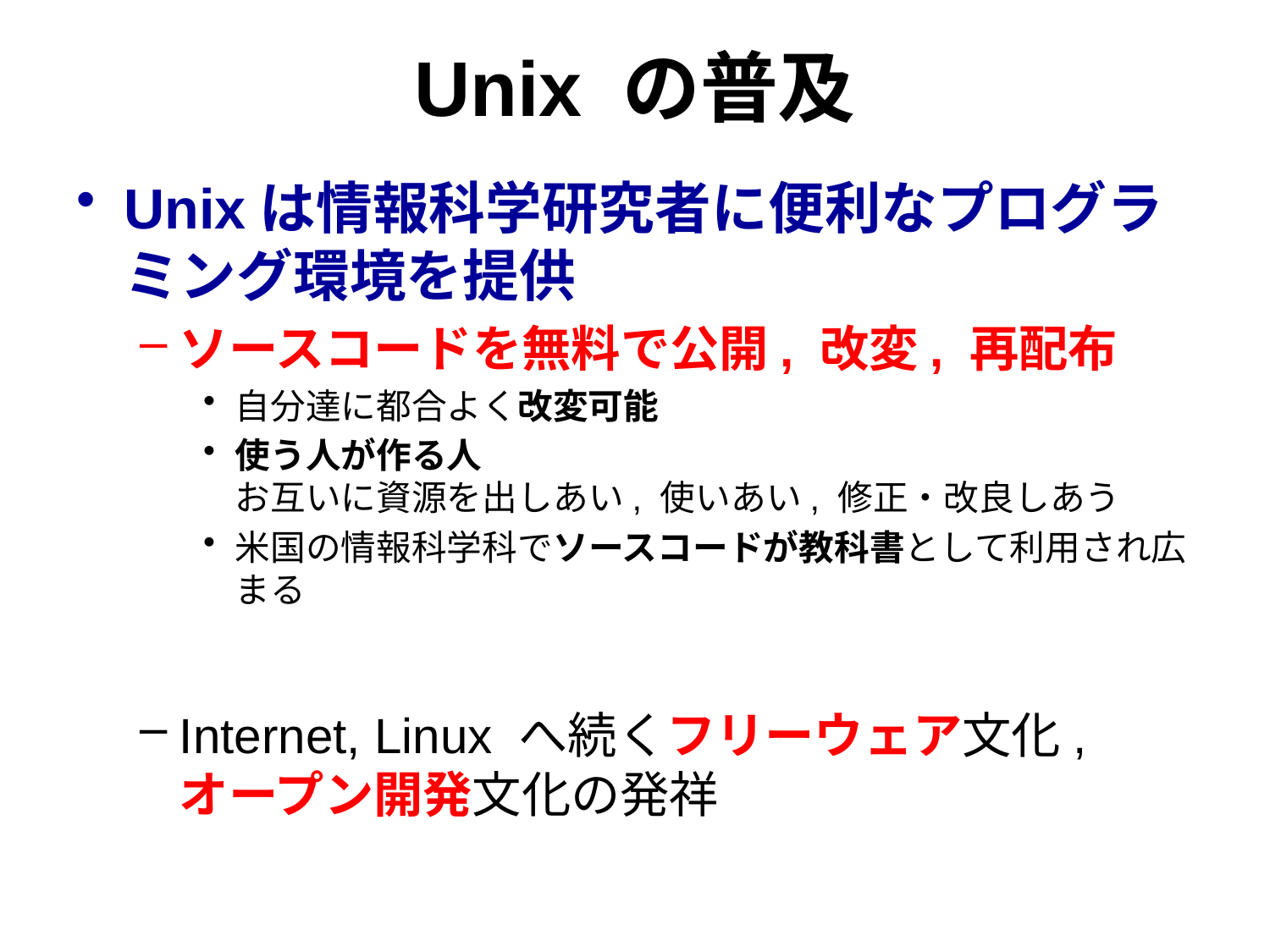

# Unix の普及
Unixは情報科学研究者に便利なプログラミング環境を提供
ソースコードを無料で公開, 改変, 再配布
自分達に都合よく改変可能
使う人が作る人
お互いに資源を出しあい, 使いあい, 修正・改良しあう
米国の情報科学科でソースコードが教科書として利用され広まる

Internet, Linux へ続くフリーウェア文化,
オープン開発文化の発祥